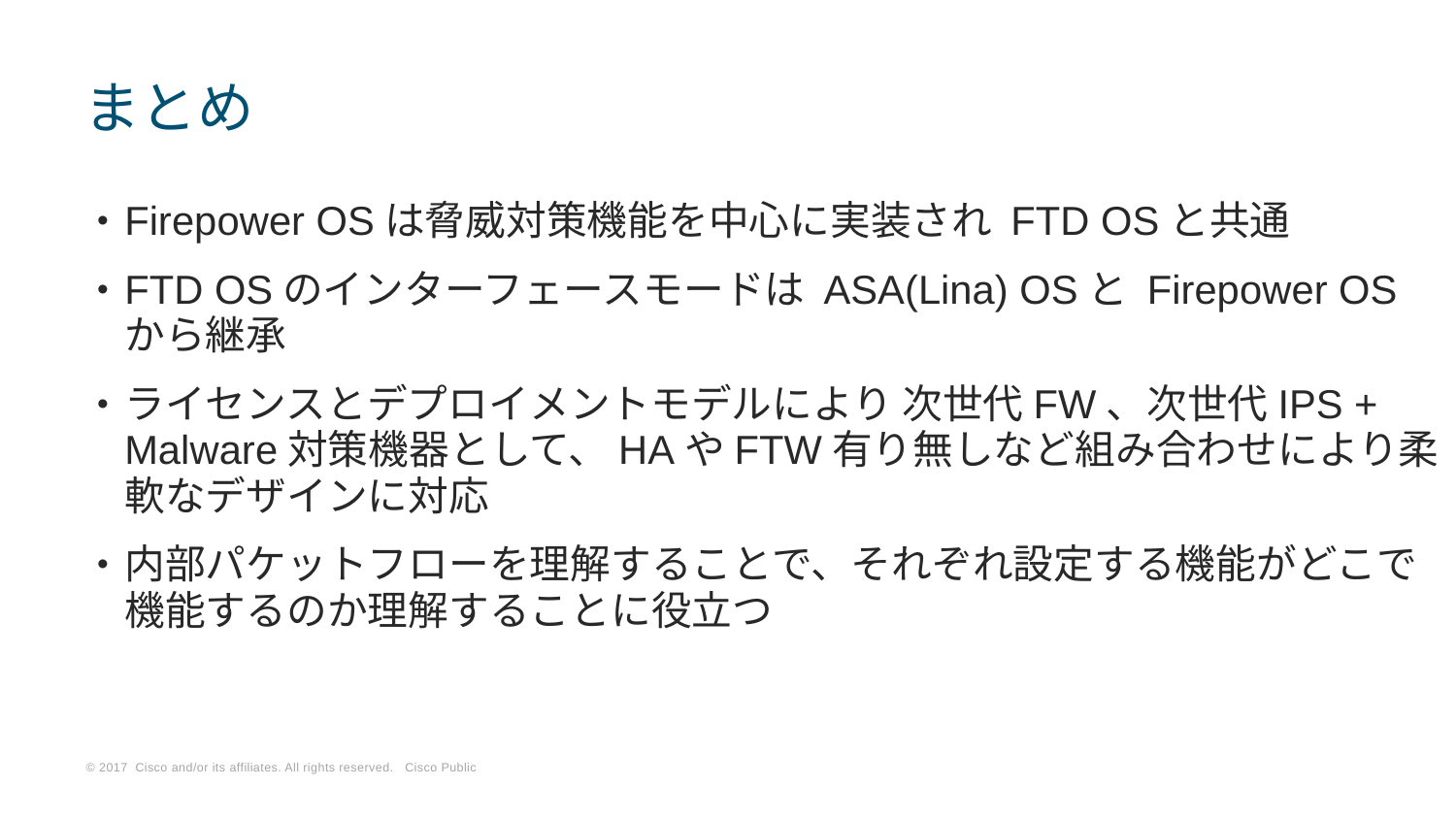

# まとめ
Firepower OSは脅威対策機能を中心に実装され FTD OSと共通
FTD OSのインターフェースモードは ASA(Lina) OSと Firepower OSから継承
ライセンスとデプロイメントモデルにより 次世代FW、次世代IPS + Malware対策機器として、HAやFTW有り無しなど組み合わせにより柔軟なデザインに対応
内部パケットフローを理解することで、それぞれ設定する機能がどこで機能するのか理解することに役立つ